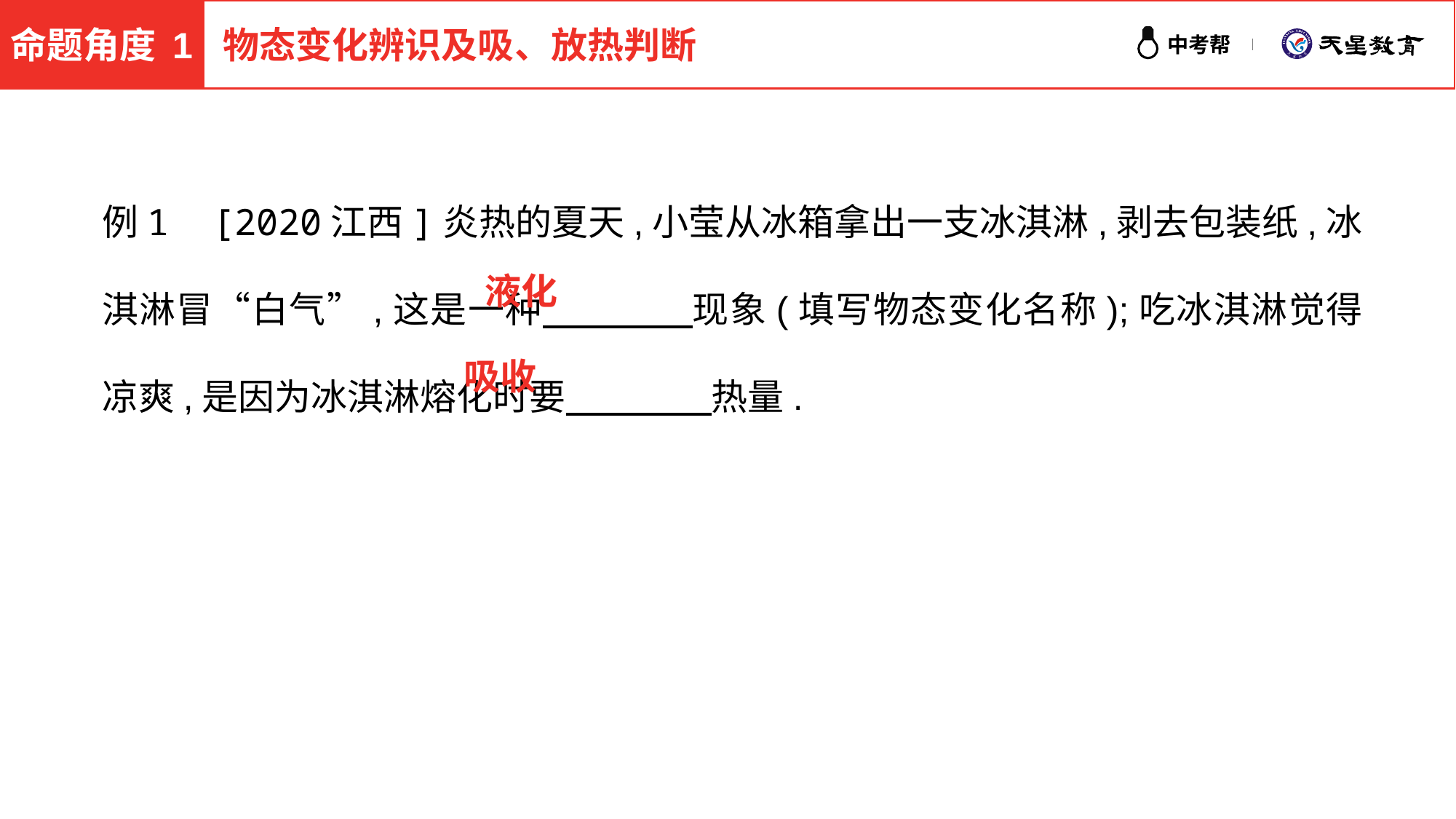

命题角度 1
物态变化辨识及吸、放热判断
例1  [2020江西]炎热的夏天,小莹从冰箱拿出一支冰淇淋,剥去包装纸,冰淇淋冒“白气”,这是一种　　　　现象(填写物态变化名称);吃冰淇淋觉得凉爽,是因为冰淇淋熔化时要　　　　热量.
液化
吸收